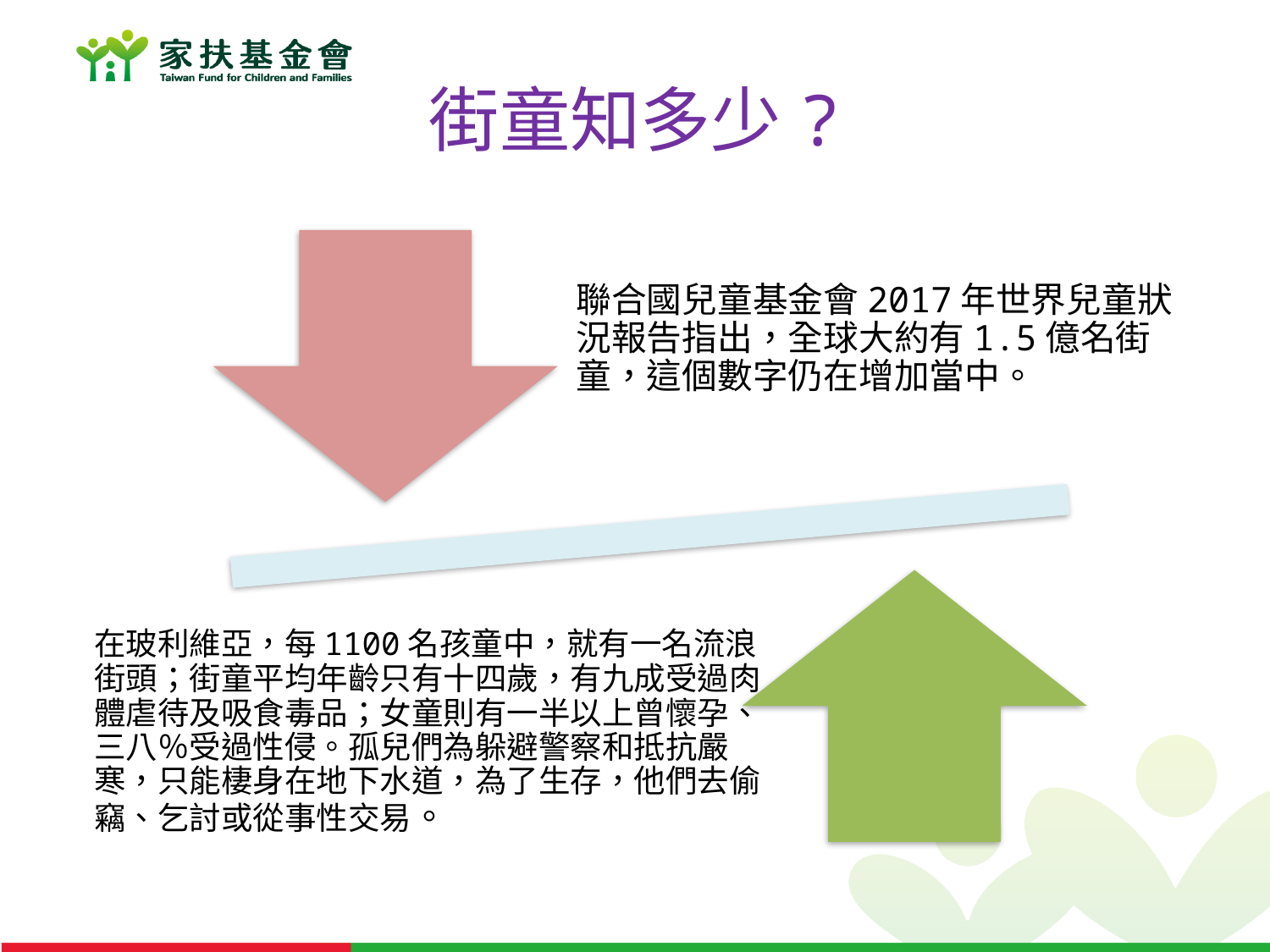

# 街童知多少?
聯合國兒童基金會2017年世界兒童狀況報告指出，全球大約有1.5億名街童，這個數字仍在增加當中。
在玻利維亞，每1100名孩童中，就有一名流浪街頭；街童平均年齡只有十四歲，有九成受過肉體虐待及吸食毒品；女童則有一半以上曾懷孕、三八％受過性侵。孤兒們為躲避警察和抵抗嚴寒，只能棲身在地下水道，為了生存，他們去偷竊、乞討或從事性交易。